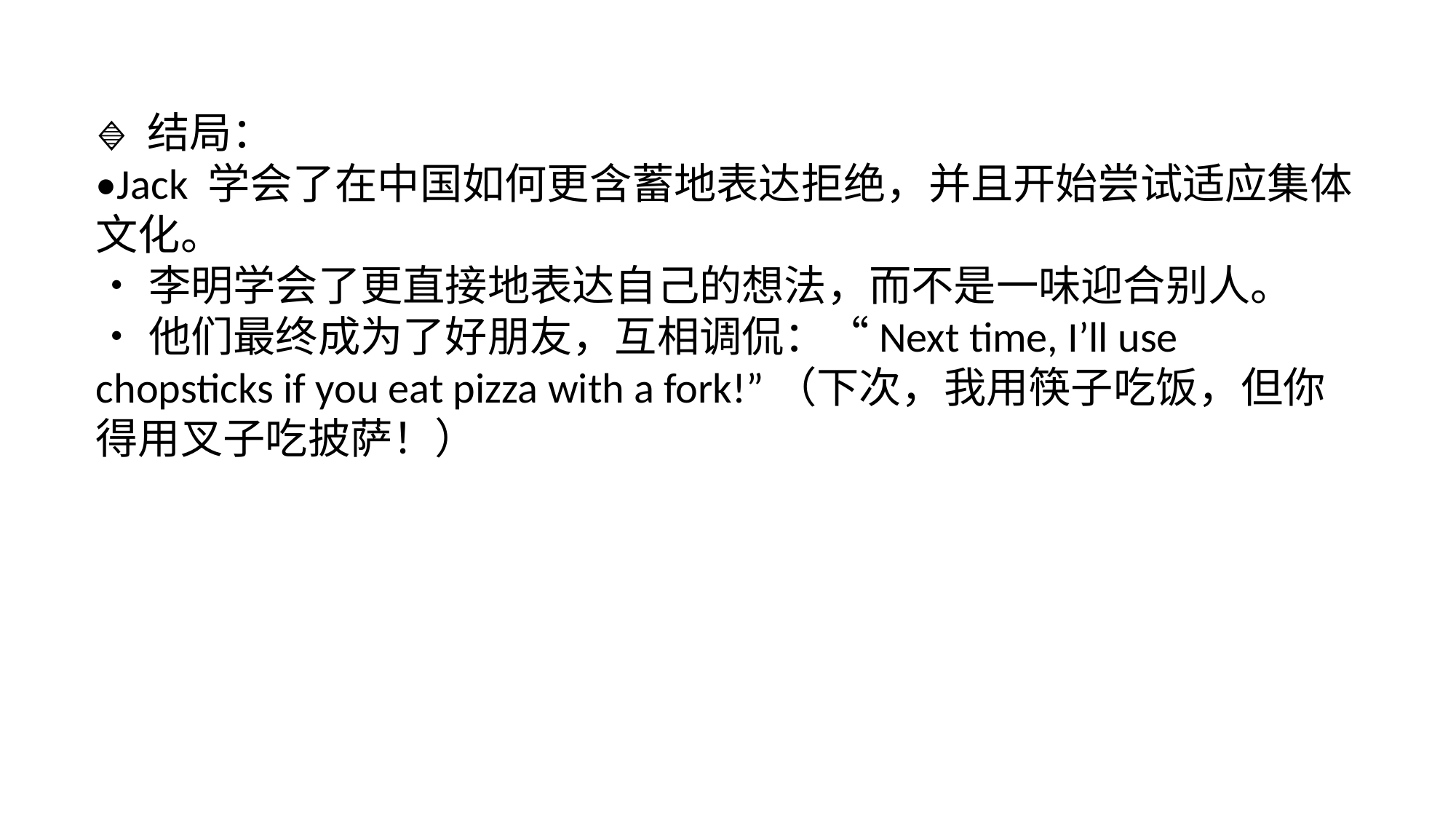

🔹 结局：
•Jack 学会了在中国如何更含蓄地表达拒绝，并且开始尝试适应集体文化。
•李明学会了更直接地表达自己的想法，而不是一味迎合别人。
•他们最终成为了好朋友，互相调侃：“Next time, I’ll use chopsticks if you eat pizza with a fork!”（下次，我用筷子吃饭，但你得用叉子吃披萨！）